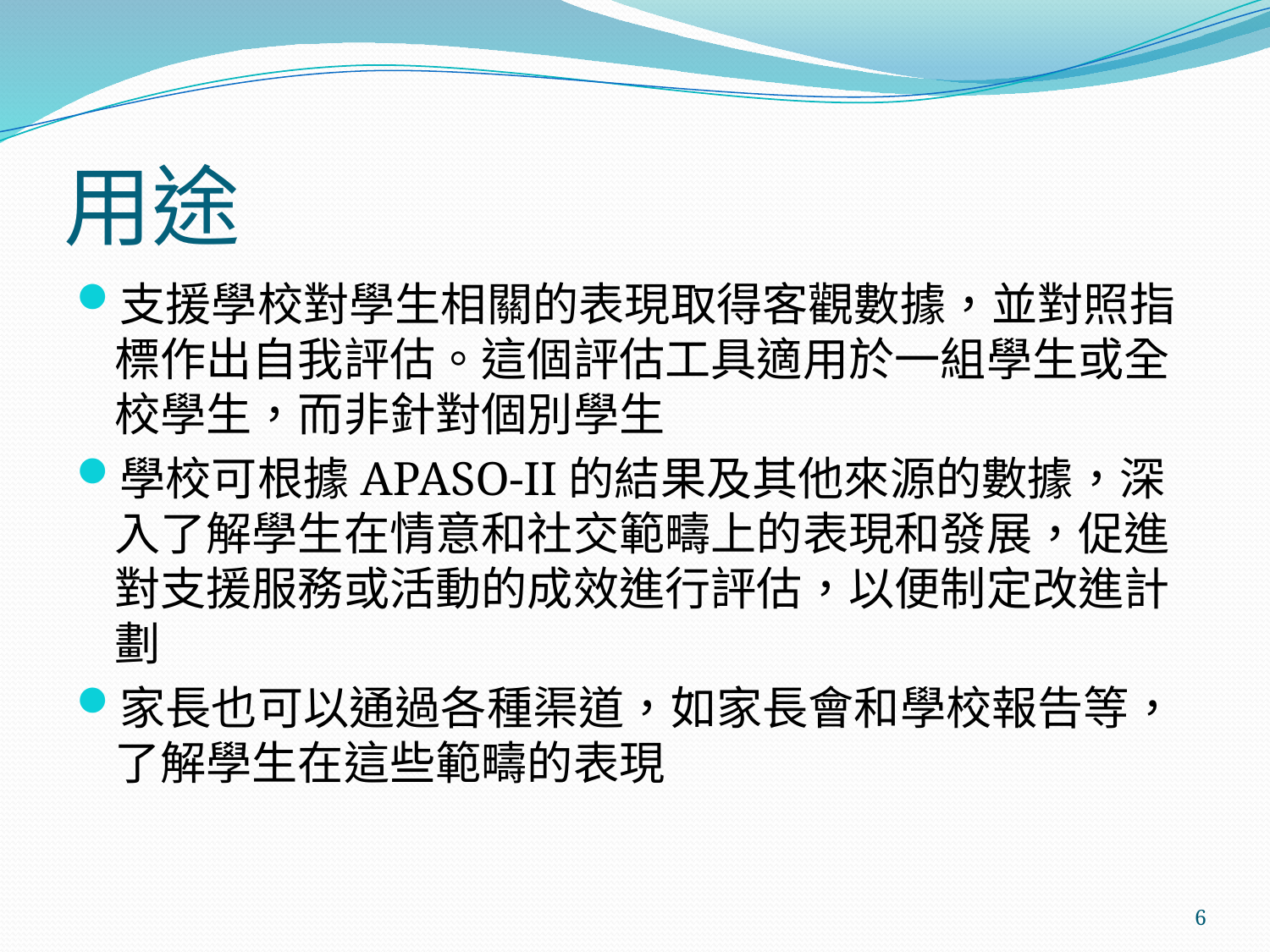

# 用途
支援學校對學生相關的表現取得客觀數據，並對照指標作出自我評估。這個評估工具適用於一組學生或全校學生，而非針對個別學生
學校可根據APASO-II的結果及其他來源的數據，深入了解學生在情意和社交範疇上的表現和發展，促進對支援服務或活動的成效進行評估，以便制定改進計劃
家長也可以通過各種渠道，如家長會和學校報告等，了解學生在這些範疇的表現
6